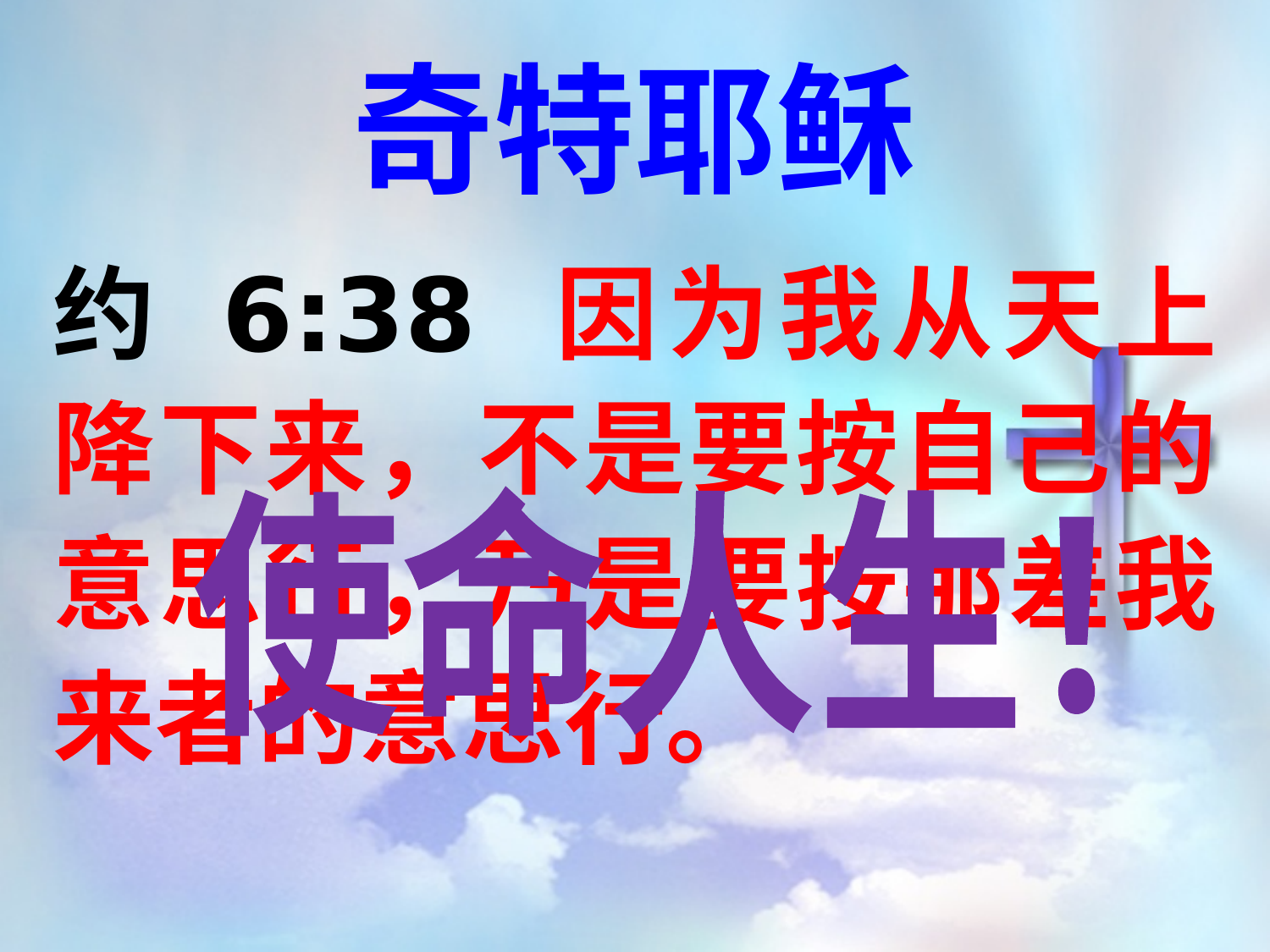

奇特耶稣
约 6:38 因为我从天上降下来，不是要按自己的意思行，乃是要按那差我来者的意思行。

使命人生！